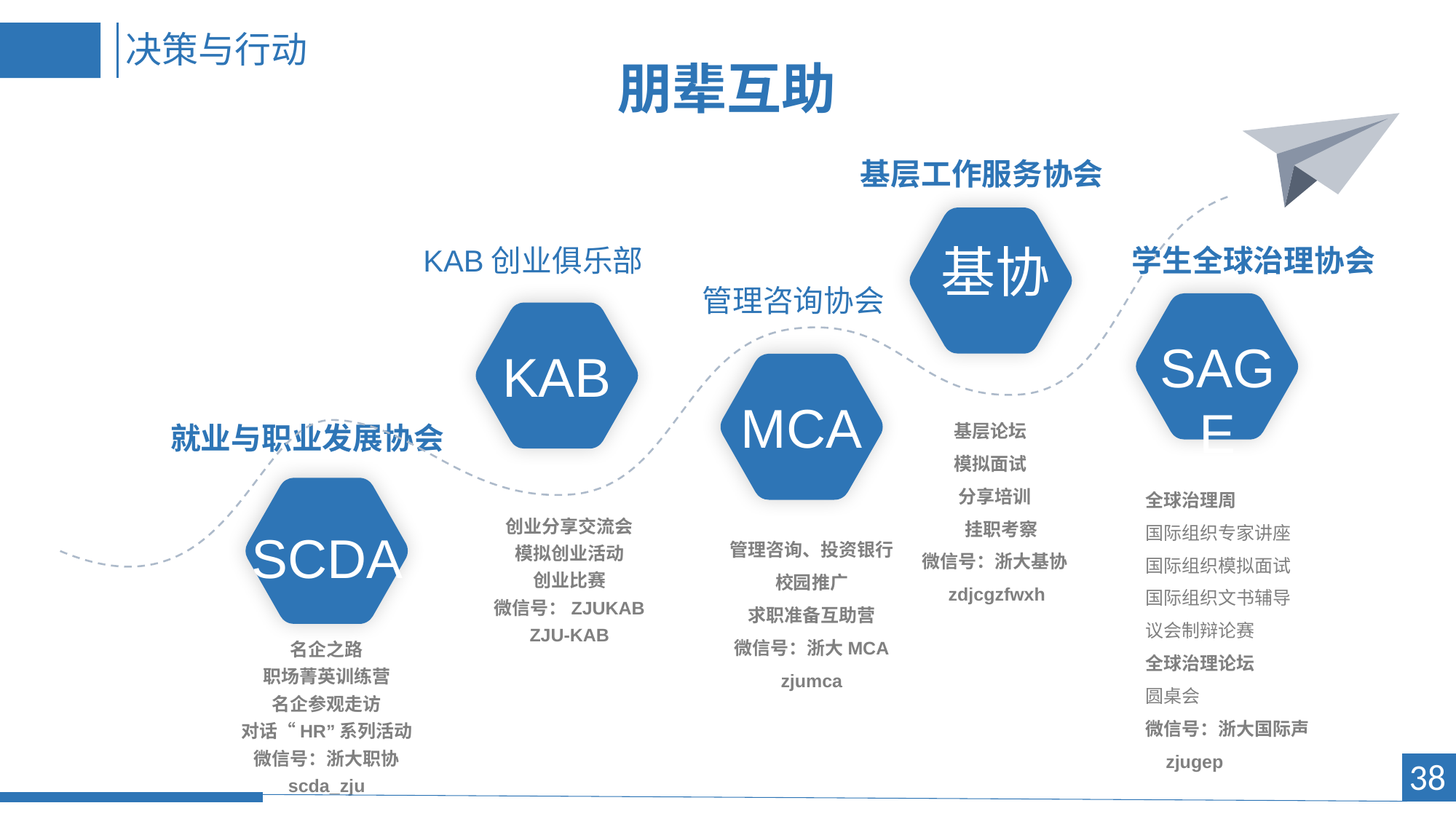

决策与行动

朋辈互助

基层工作服务协会

基协
KAB创业俱乐部
学生全球治理协会
管理咨询协会

SAGE
KAB

MCA
基层论坛
模拟面试
分享培训
 挂职考察
微信号：浙大基协zdjcgzfwxh

就业与职业发展协会
全球治理周
国际组织专家讲座
国际组织模拟面试
国际组织文书辅导
议会制辩论赛
全球治理论坛
圆桌会
微信号：浙大国际声zjugep

创业分享交流会
模拟创业活动
创业比赛
微信号：ZJUKAB
ZJU-KAB

SCDA
管理咨询、投资银行校园推广
求职准备互助营
微信号：浙大MCA
zjumca

名企之路
职场菁英训练营
名企参观走访
对话“HR”系列活动
微信号：浙大职协
scda_zju
38